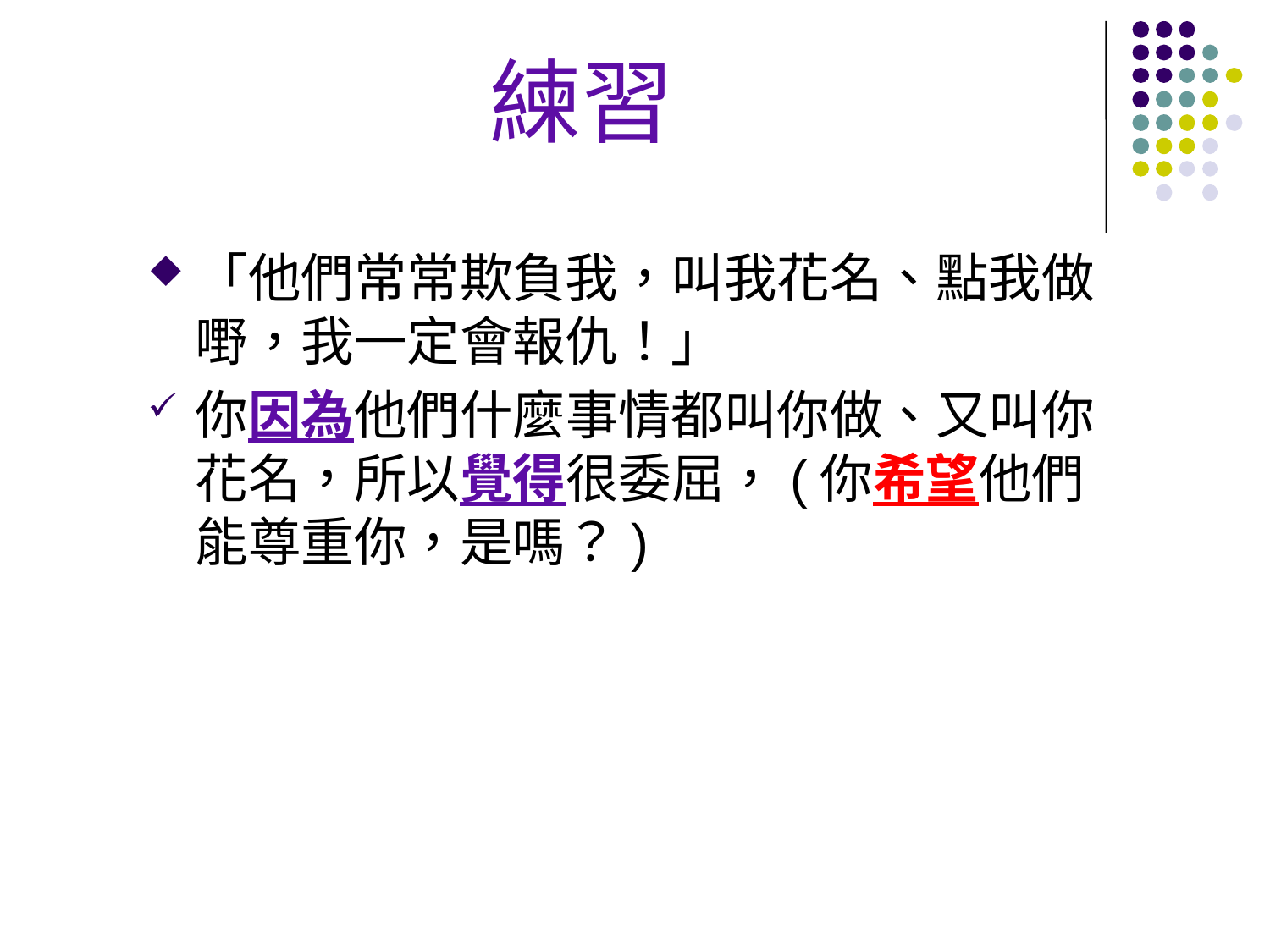

練習

「他們常常欺負我，叫我花名、點我做嘢，我一定會報仇！」
你因為他們什麼事情都叫你做、又叫你花名，所以覺得很委屈，(你希望他們能尊重你，是嗎？)